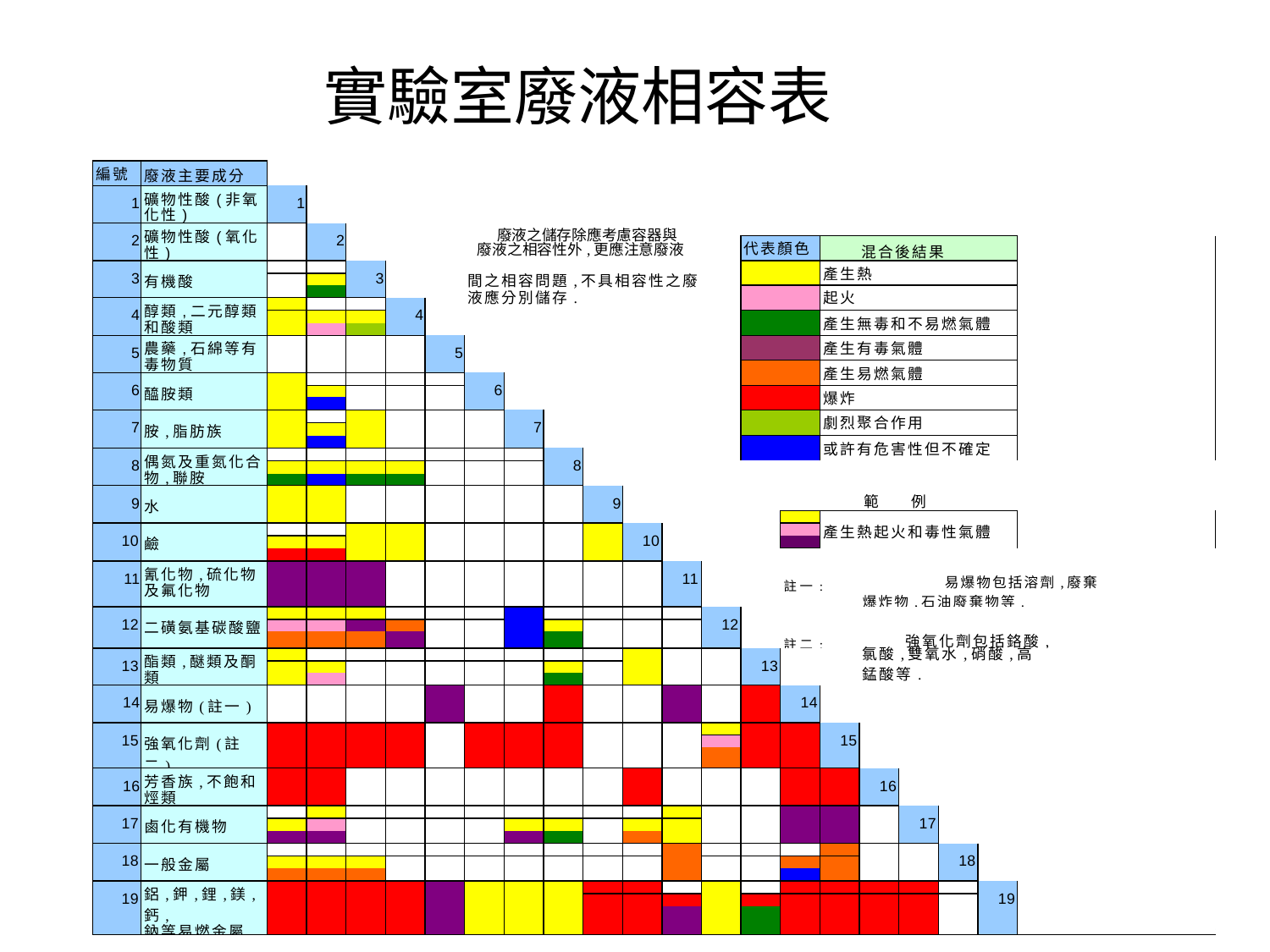

# 實驗室廢液相容表
|  |  |  |  |  |  |  |  |  |  |  |  |  |  |  |  |  |  |  |  |  |  |
| --- | --- | --- | --- | --- | --- | --- | --- | --- | --- | --- | --- | --- | --- | --- | --- | --- | --- | --- | --- | --- | --- |
| 編號 | 廢液主要成分 |  |  |  |  |  |  |  |  |  |  |  |  |  |  |  |  |  |  |  |  |
| 1 | 礦物性酸(非氧 化性) | 1 |  |  |  |  |  |  |  |  |  |  |  |  |  |  |  |  |  |  |  |
| 2 | 礦物性酸(氧化 性) |  | 2 |  |  |  |  |  |  |  |  |  |  |  |  |  |  |  |  |  |  |
|  |  |  |  | 廢液之儲存除應考慮容器與 廢液之相容性外,更應注意廢液 |  |  |  |  |  |  |  |  |  | 代表顏色 |  | 混合後結果 |  |  |  |  |  |
| 3 | 有機酸 |  |  | 3 | 間之相容問題,不具相容性之廢 |  |  |  |  |  |  |  |  |  |  | 產生熱 |  |  |  |  |  |
|  |  |  |  |  |  |  |  |  |  |  |  |  |  |  |  |  |  |  |  |  |  |
|  |  |  |  |  |  |  |  |  |  |  |  |  |  |  |  | 起火 |  |  |  |  |  |
| 4 | 醇類,二元醇類 和酸類 |  |  |  | 4 | 液應分別儲存. |  |  |  |  |  |  |  |  |  |  |  |  |  |  |  |
|  |  |  |  |  |  |  |  |  |  |  |  |  |  |  |  | 產生無毒和不易燃氣體 |  |  |  |  |  |
|  |  |  |  |  |  |  |  |  |  |  |  |  |  |  |  |  |  |  |  |  |  |
| 5 | 農藥,石綿等有 毒物質 |  |  |  |  | 5 |  |  |  |  |  |  |  |  |  | 產生有毒氣體 |  |  |  |  |  |
|  |  |  |  |  |  |  |  |  |  |  |  |  |  |  |  | 產生易燃氣體 |  |  |  |  |  |
| 6 | 醯胺類 |  |  |  |  |  | 6 |  |  |  |  |  |  |  |  |  |  |  |  |  |  |
|  |  |  |  |  |  |  |  |  |  |  |  |  |  |  |  | 爆炸 |  |  |  |  |  |
|  |  |  |  |  |  |  |  |  |  |  |  |  |  |  |  |  |  |  |  |  |  |
| 7 | 胺,脂肪族 |  |  |  |  |  |  | 7 |  |  |  |  |  |  |  | 劇烈聚合作用 |  |  |  |  |  |
|  |  |  |  |  |  |  |  |  |  |  |  |  |  |  |  |  |  |  |  |  |  |
|  |  |  |  |  |  |  |  |  |  |  |  |  |  |  |  | 或許有危害性但不確定 |  |  |  |  |  |
| 8 | 偶氮及重氮化合 物,聯胺 |  |  |  |  |  |  |  | 8 |  |  |  |  |  |  |  |  |  |  |  |  |
|  |  |  |  |  |  |  |  |  |  |  |  |  |  |  |  |  |  |  |  |  |  |
|  |  |  |  |  |  |  |  |  |  |  |  |  |  |  |  |  |  |  |  |  |  |
| 9 | 水 |  |  |  |  |  |  |  |  | 9 | 範 例 |  |  |  |  |  |  |  |  |  |  |
|  |  |  |  |  |  |  |  |  |  |  |  |  |  |  |  | 產生熱起火和毒性氣體 |  |  |  |  |  |
| 10 | 鹼 |  |  |  |  |  |  |  |  |  | 10 |  |  |  |  |  |  |  |  |  |  |
|  |  |  |  |  |  |  |  |  |  |  |  |  |  |  |  |  |  |  |  |  |  |
|  |  |  |  |  |  |  |  |  |  |  |  |  |  |  |  |  |  |  |  |  |  |
| 11 | 氰化物,硫化物 及氟化物 |  |  |  |  |  |  |  |  |  |  | 11 | 註一: 易爆物包括溶劑,廢棄 爆炸物,石油廢棄物等. |  |  |  |  |  |  |  |  |
| 12 | 二磺氨基碳酸鹽 |  |  |  |  |  |  |  |  |  |  |  | 12 | 註二: 強氧化劑包括鉻酸, |  |  |  |  |  |  |  |
|  |  |  |  |  |  |  |  |  |  |  |  |  |  |  |  |  |  |  |  |  |  |
|  |  |  |  |  |  |  |  |  |  |  |  |  |  |  |  |  |  |  |  |  |  |
| 13 | 酯類,醚類及酮 類 |  |  |  |  |  |  |  |  |  |  |  |  | 13 | 氯酸,雙氧水,硝酸,高 錳酸等. |  |  |  |  |  |  |
|  |  |  |  |  |  |  |  |  |  |  |  |  |  |  |  |  |  |  |  |  |  |
|  |  |  |  |  |  |  |  |  |  |  |  |  |  |  |  |  |  |  |  |  |  |
| 14 | 易爆物(註一) |  |  |  |  |  |  |  |  |  |  |  |  |  | 14 |  |  |  |  |  |  |
| 15 | 強氧化劑(註二) |  |  |  |  |  |  |  |  |  |  |  |  |  |  | 15 |  |  |  |  |  |
|  |  |  |  |  |  |  |  |  |  |  |  |  |  |  |  |  |  |  |  |  |  |
|  |  |  |  |  |  |  |  |  |  |  |  |  |  |  |  |  |  |  |  |  |  |
| 16 | 芳香族,不飽和 烴類 |  |  |  |  |  |  |  |  |  |  |  |  |  |  |  | 16 |  |  |  |  |
| 17 | 鹵化有機物 |  |  |  |  |  |  |  |  |  |  |  |  |  |  |  |  | 17 |  |  |  |
|  |  |  |  |  |  |  |  |  |  |  |  |  |  |  |  |  |  |  |  |  |  |
|  |  |  |  |  |  |  |  |  |  |  |  |  |  |  |  |  |  |  |  |  |  |
| 18 | 一般金屬 |  |  |  |  |  |  |  |  |  |  |  |  |  |  |  |  |  | 18 |  |  |
|  |  |  |  |  |  |  |  |  |  |  |  |  |  |  |  |  |  |  |  |  |  |
|  |  |  |  |  |  |  |  |  |  |  |  |  |  |  |  |  |  |  |  |  |  |
| 19 | 鋁,鉀,鋰,鎂,鈣, 鈉等易燃金屬 |  |  |  |  |  |  |  |  |  |  |  |  |  |  |  |  |  |  | 19 |  |
|  |  |  |  |  |  |  |  |  |  |  |  |  |  |  |  |  |  |  |  |  |  |
|  |  |  |  |  |  |  |  |  |  |  |  |  |  |  |  |  |  |  |  |  |  |
|  |  |  |  |  |  |  |  |  |  |  |  |  |  |  |  |  |  |  |  |  |  |

顏色說明